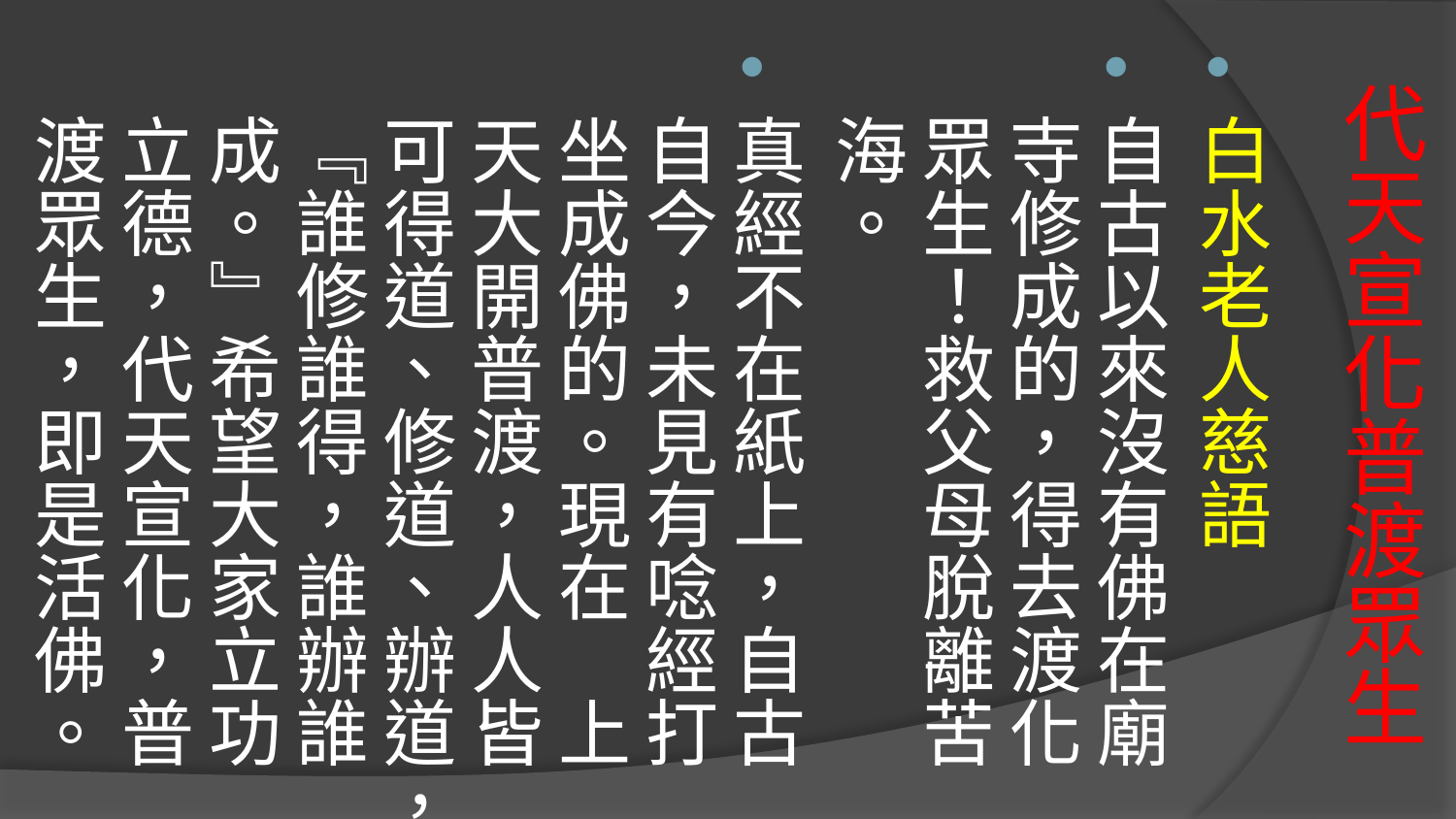

白水老人慈語
自古以來沒有佛在廟寺修成的，得去渡化眾生！救父母脫離苦海。
真經不在紙上，自古自今，未見有唸經打坐成佛的。現在　上天大開普渡，人人皆可得道、修道、辦道，『誰修誰得，誰辦誰成。』希望大家立功立德，代天宣化，普渡眾生，即是活佛。
# 代天宣化普渡眾生